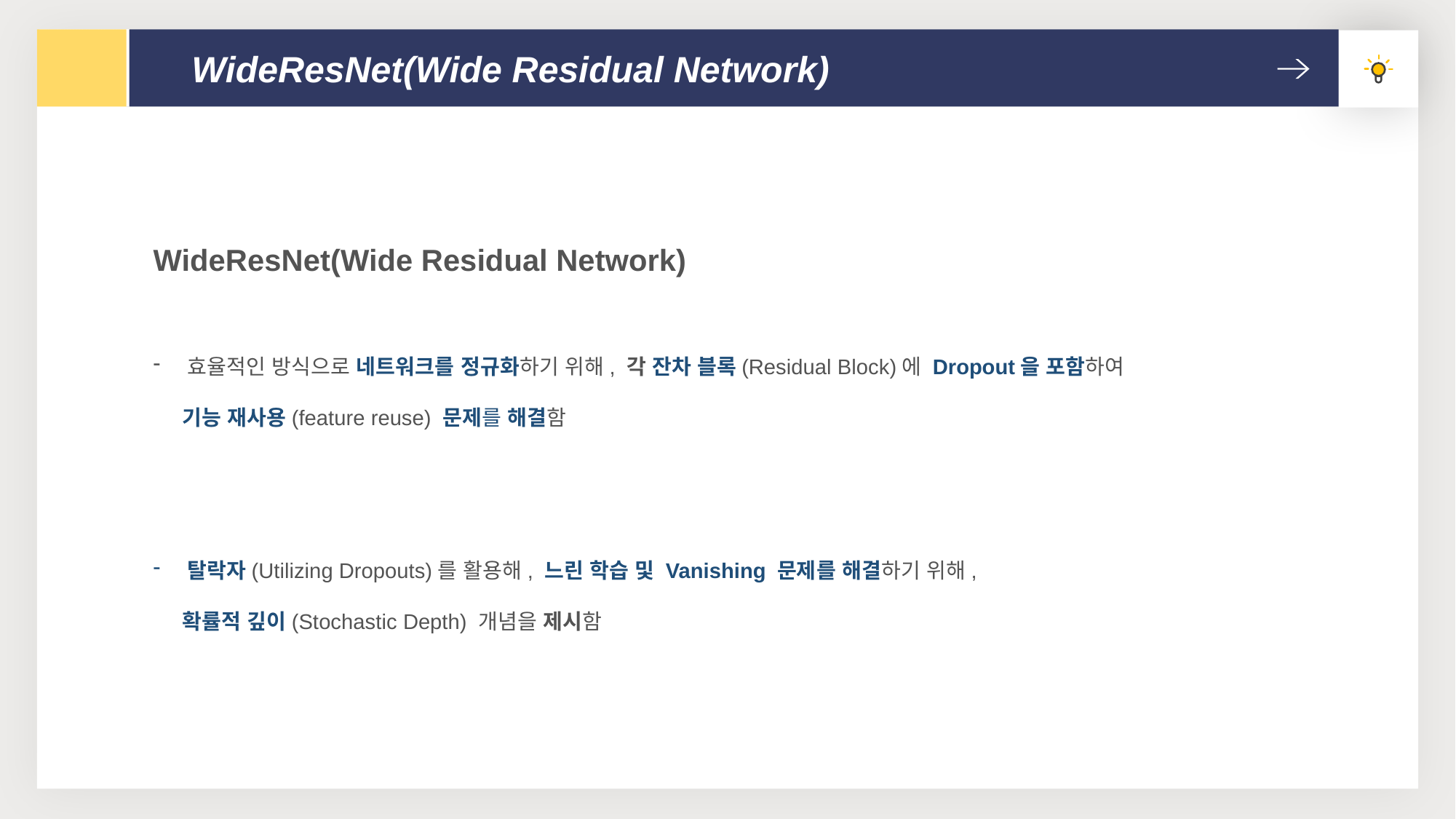

WideResNet(Wide Residual Network)

WideResNet(Wide Residual Network)

효율적인 방식으로 네트워크를 정규화하기 위해, 각 잔차 블록(Residual Block)에 Dropout을 포함하여
    기능 재사용(feature reuse) 문제를 해결함

탈락자(Utilizing Dropouts)를 활용해, 느린 학습 및 Vanishing 문제를 해결하기 위해,
    확률적 깊이(Stochastic Depth) 개념을 제시함